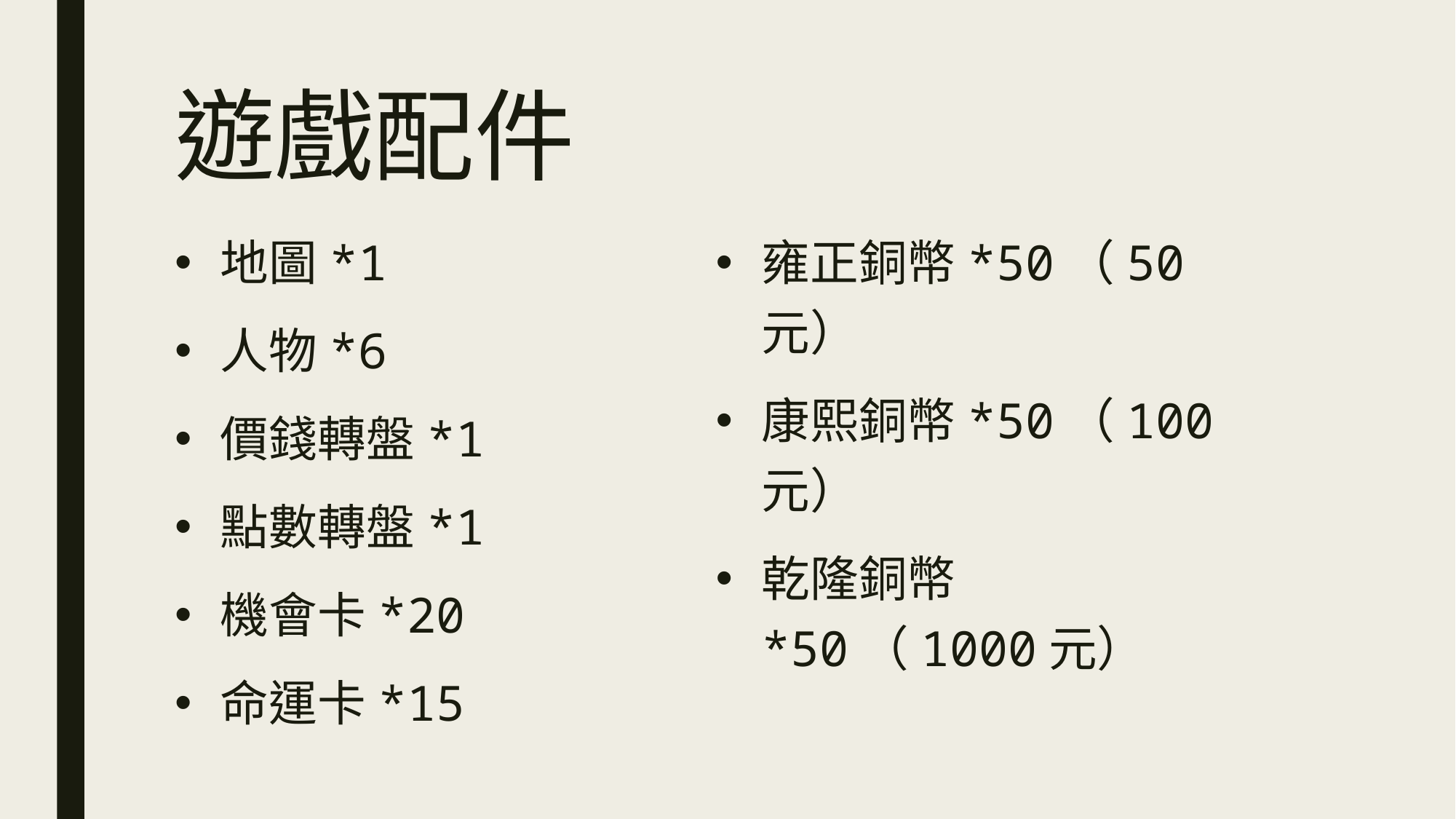

遊戲配件
地圖*1
人物*6
價錢轉盤*1
點數轉盤*1
機會卡*20
命運卡*15
雍正銅幣*50（50元）
康熙銅幣*50（100元）
乾隆銅幣*50（1000元）